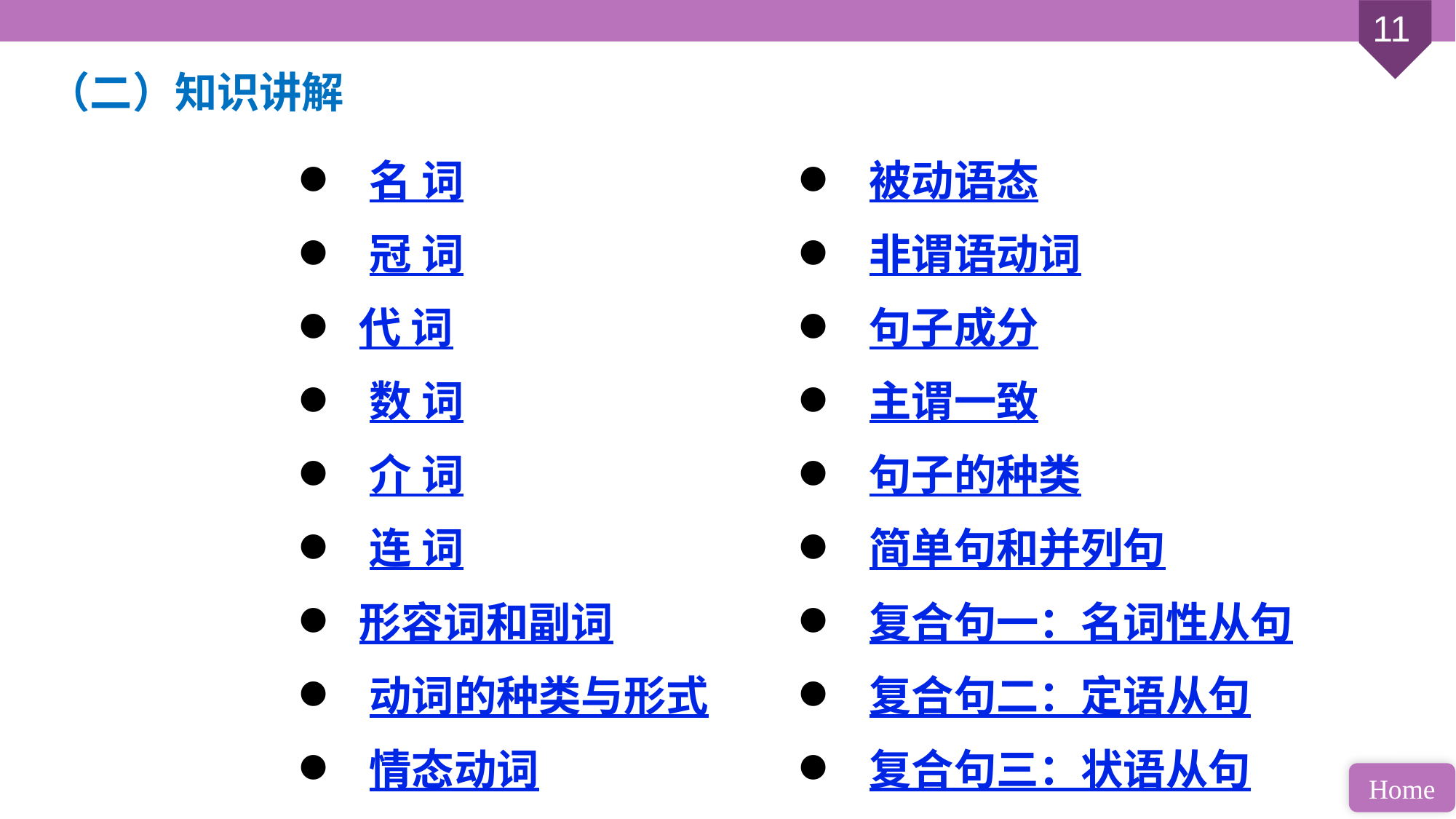

（二）知识讲解
  名 词
  冠 词
  代 词
  数 词
  介 词
  连 词
  形容词和副词
  动词的种类与形式
  情态动词
  时 态

  被动语态
  非谓语动词
  句子成分
  主谓一致
  句子的种类
  简单句和并列句
  复合句一：名词性从句
  复合句二：定语从句
  复合句三：状语从句
  倒装句